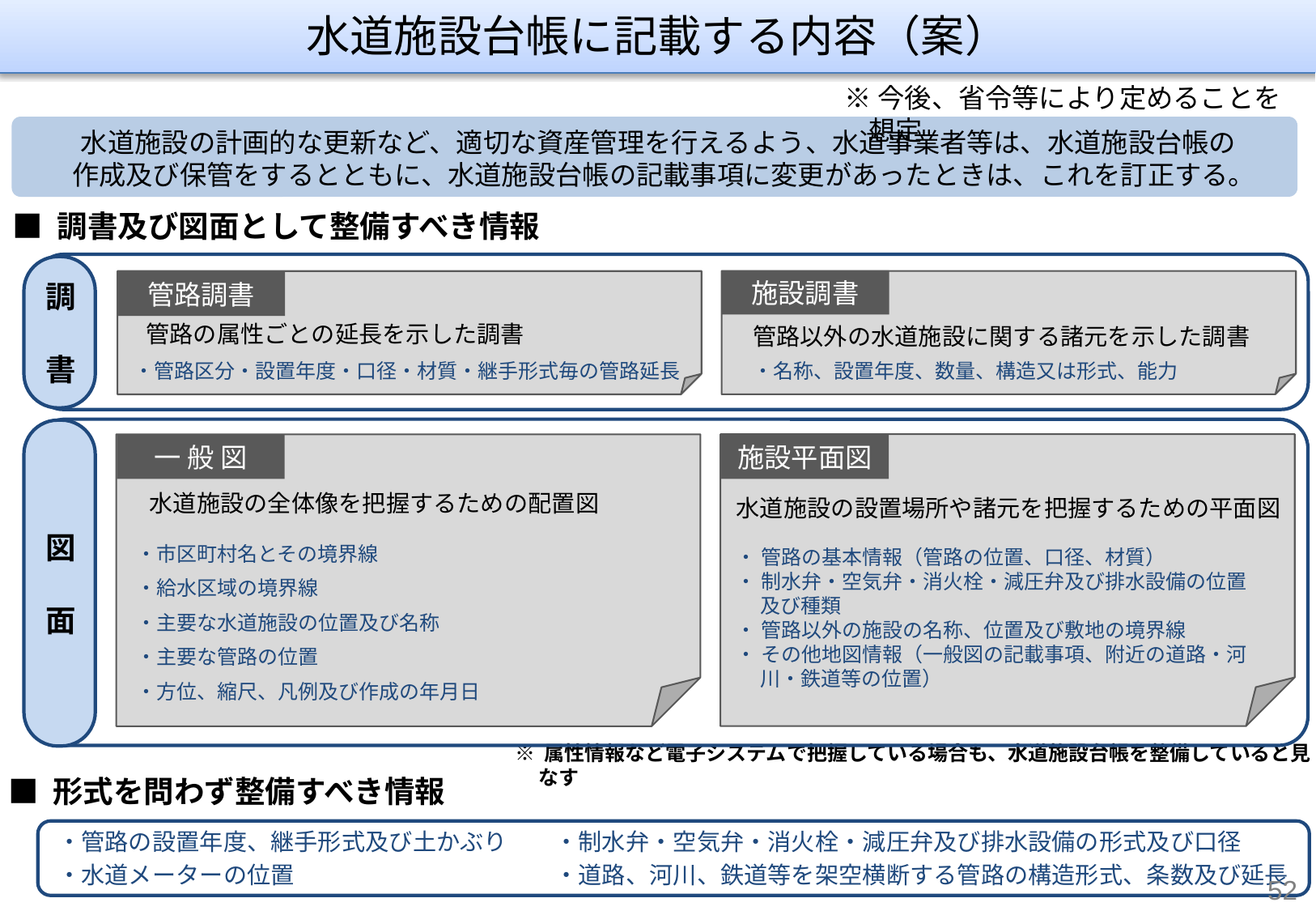

水道施設台帳に記載する内容（案）
※今後、省令等により定めることを想定

　 水道施設の計画的な更新など、適切な資産管理を行えるよう、水道事業者等は、水道施設台帳の作成及び保管をするとともに、水道施設台帳の記載事項に変更があったときは、これを訂正する。
■ 調書及び図面として整備すべき情報

調

書
施設調書

管路調書
管路の属性ごとの延長を示した調書
管路以外の水道施設に関する諸元を示した調書
・管路区分・設置年度・口径・材質・継手形式毎の管路延長
・名称、設置年度、数量、構造又は形式、能力

図

面

一 般 図
施設平面図
水道施設の全体像を把握するための配置図
水道施設の設置場所や諸元を把握するための平面図
・市区町村名とその境界線
・給水区域の境界線
・主要な水道施設の位置及び名称
・主要な管路の位置
・方位、縮尺、凡例及び作成の年月日
・ 管路の基本情報（管路の位置、口径、材質）
・ 制水弁・空気弁・消火栓・減圧弁及び排水設備の位置及び種類
・ 管路以外の施設の名称、位置及び敷地の境界線
・ その他地図情報（一般図の記載事項、附近の道路・河川・鉄道等の位置）
※ 属性情報など電子システムで把握している場合も、水道施設台帳を整備していると見なす
■ 形式を問わず整備すべき情報
・管路の設置年度、継手形式及び土かぶり　　・制水弁・空気弁・消火栓・減圧弁及び排水設備の形式及び口径
・水道メーターの位置　　　　　　　　　　　・道路、河川、鉄道等を架空横断する管路の構造形式、条数及び延長

52